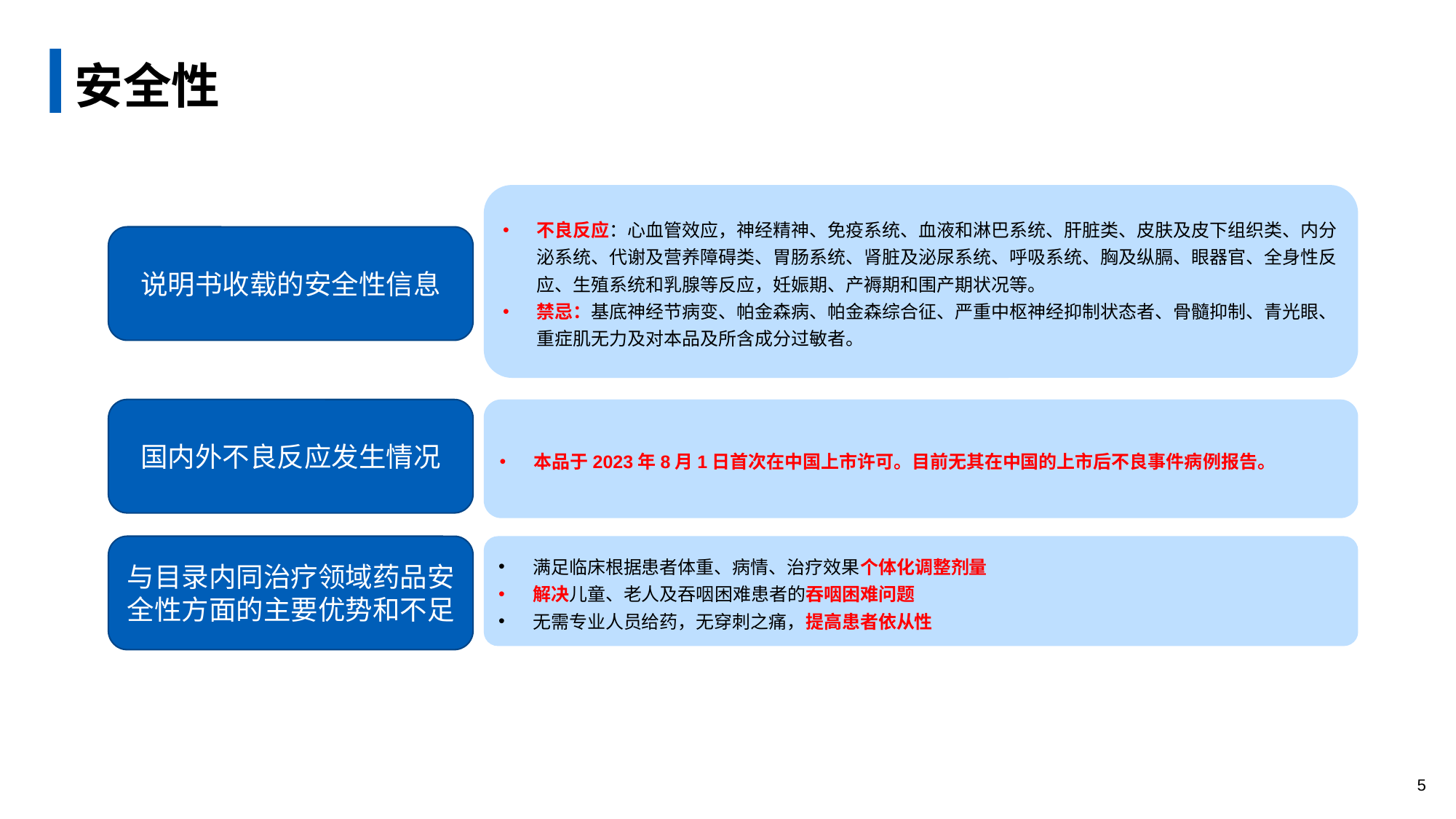

# 安全性
不良反应：心血管效应，神经精神、免疫系统、血液和淋巴系统、肝脏类、皮肤及皮下组织类、内分泌系统、代谢及营养障碍类、胃肠系统、肾脏及泌尿系统、呼吸系统、胸及纵膈、眼器官、全身性反应、生殖系统和乳腺等反应，妊娠期、产褥期和围产期状况等。
禁忌：基底神经节病变、帕金森病、帕金森综合征、严重中枢神经抑制状态者、骨髓抑制、青光眼、重症肌无力及对本品及所含成分过敏者。
说明书收载的安全性信息
国内外不良反应发生情况
本品于2023年8月1日首次在中国上市许可。目前无其在中国的上市后不良事件病例报告。
与目录内同治疗领域药品安全性方面的主要优势和不足
满足临床根据患者体重、病情、治疗效果个体化调整剂量
解决儿童、老人及吞咽困难患者的吞咽困难问题
无需专业人员给药，无穿刺之痛，提高患者依从性